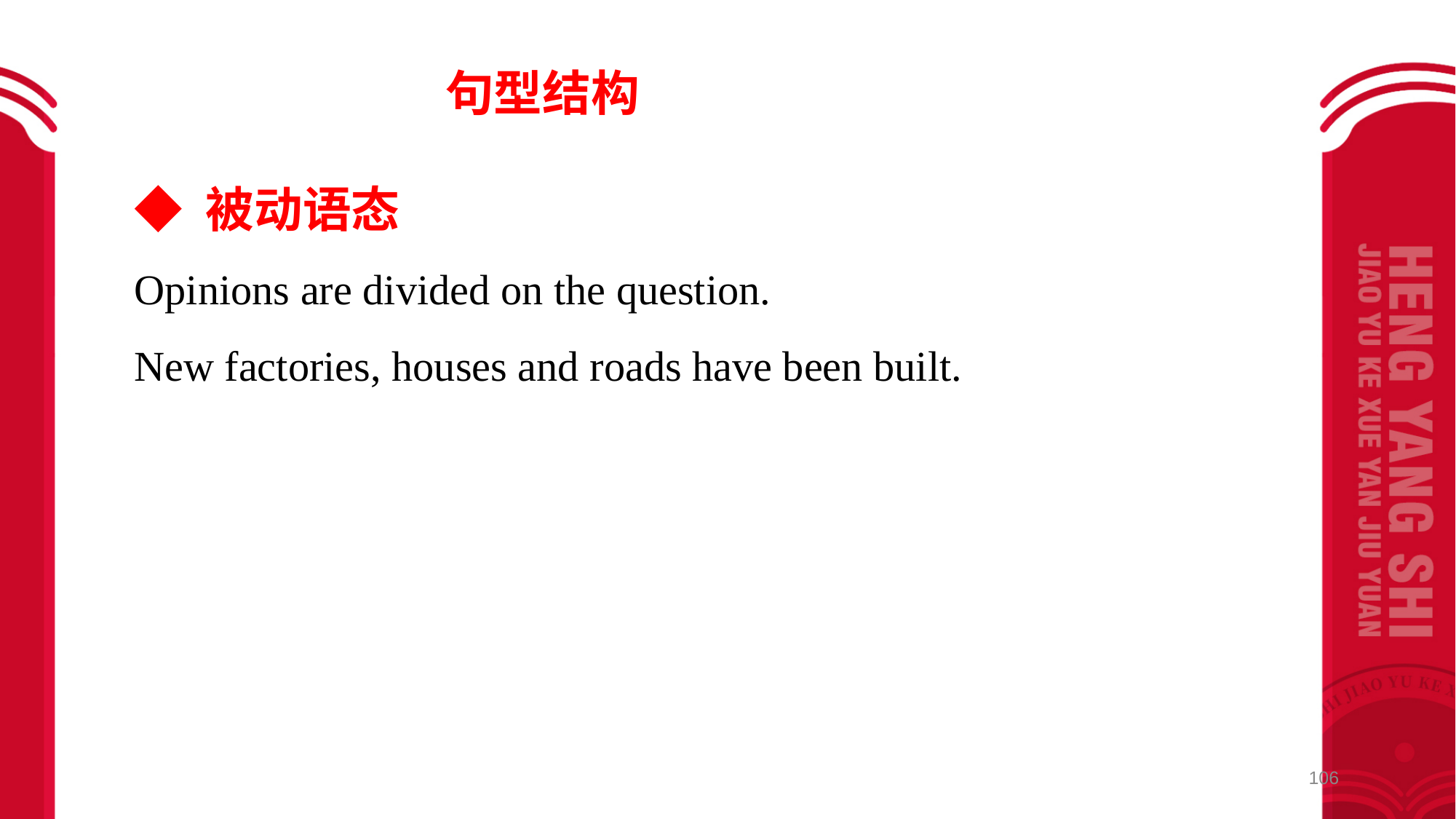

句型结构

◆ 被动语态
Opinions are divided on the question.
New factories, houses and roads have been built.
106